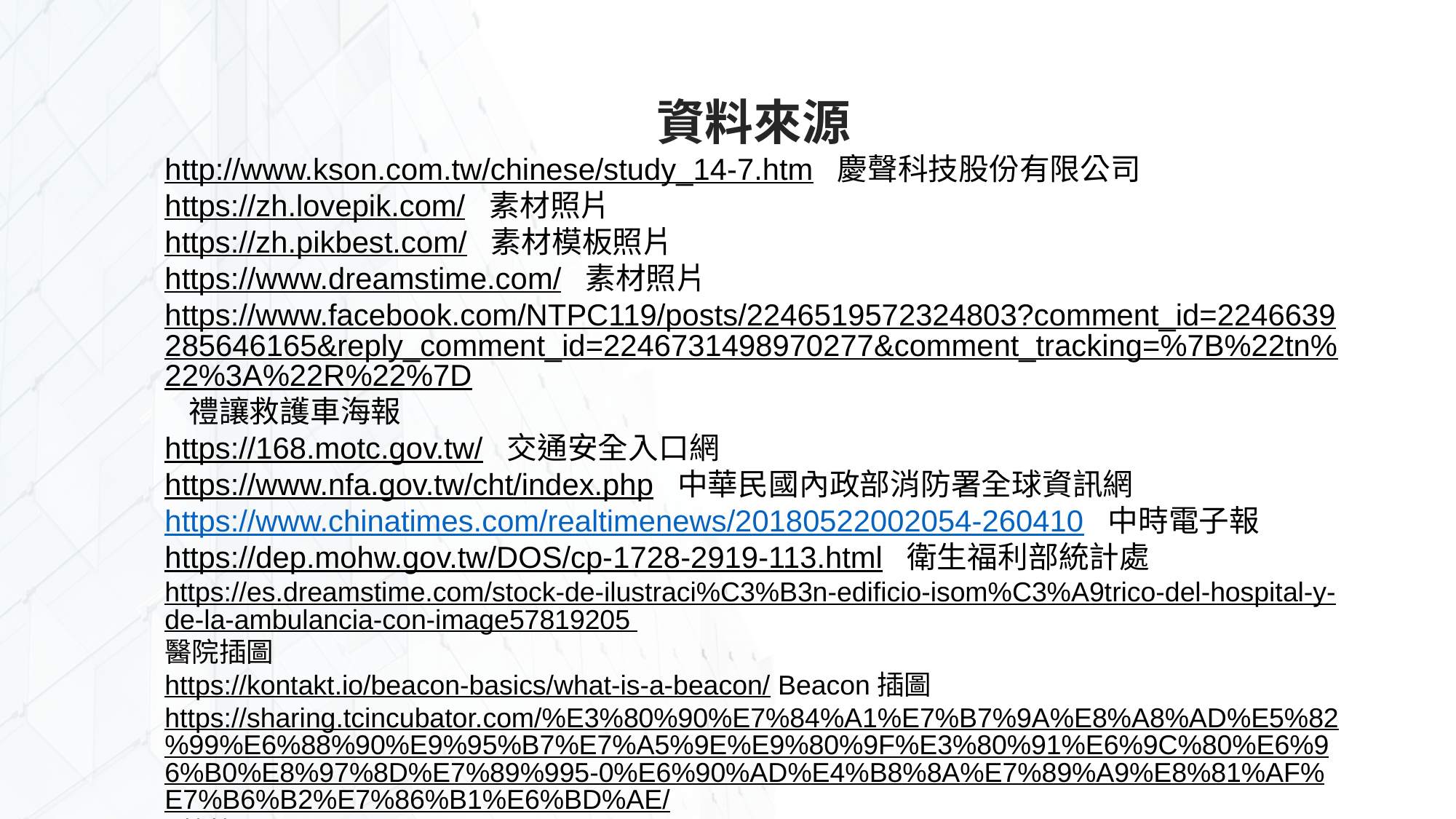

資料來源
http://www.kson.com.tw/chinese/study_14-7.htm  慶聲科技股份有限公司
https://zh.lovepik.com/  素材照片
https://zh.pikbest.com/  素材模板照片
https://www.dreamstime.com/  素材照片
https://www.facebook.com/NTPC119/posts/2246519572324803?comment_id=2246639285646165&reply_comment_id=2246731498970277&comment_tracking=%7B%22tn%22%3A%22R%22%7D  禮讓救護車海報
https://168.motc.gov.tw/  交通安全入口網
https://www.nfa.gov.tw/cht/index.php  中華民國內政部消防署全球資訊網
https://www.chinatimes.com/realtimenews/20180522002054-260410  中時電子報
https://dep.mohw.gov.tw/DOS/cp-1728-2919-113.html  衛生福利部統計處
https://es.dreamstime.com/stock-de-ilustraci%C3%B3n-edificio-isom%C3%A9trico-del-hospital-y-de-la-ambulancia-con-image57819205 醫院插圖
https://kontakt.io/beacon-basics/what-is-a-beacon/ Beacon插圖
https://sharing.tcincubator.com/%E3%80%90%E7%84%A1%E7%B7%9A%E8%A8%AD%E5%82%99%E6%88%90%E9%95%B7%E7%A5%9E%E9%80%9F%E3%80%91%E6%9C%80%E6%96%B0%E8%97%8D%E7%89%995-0%E6%90%AD%E4%B8%8A%E7%89%A9%E8%81%AF%E7%B6%B2%E7%86%B1%E6%BD%AE/ 藍芽5.0